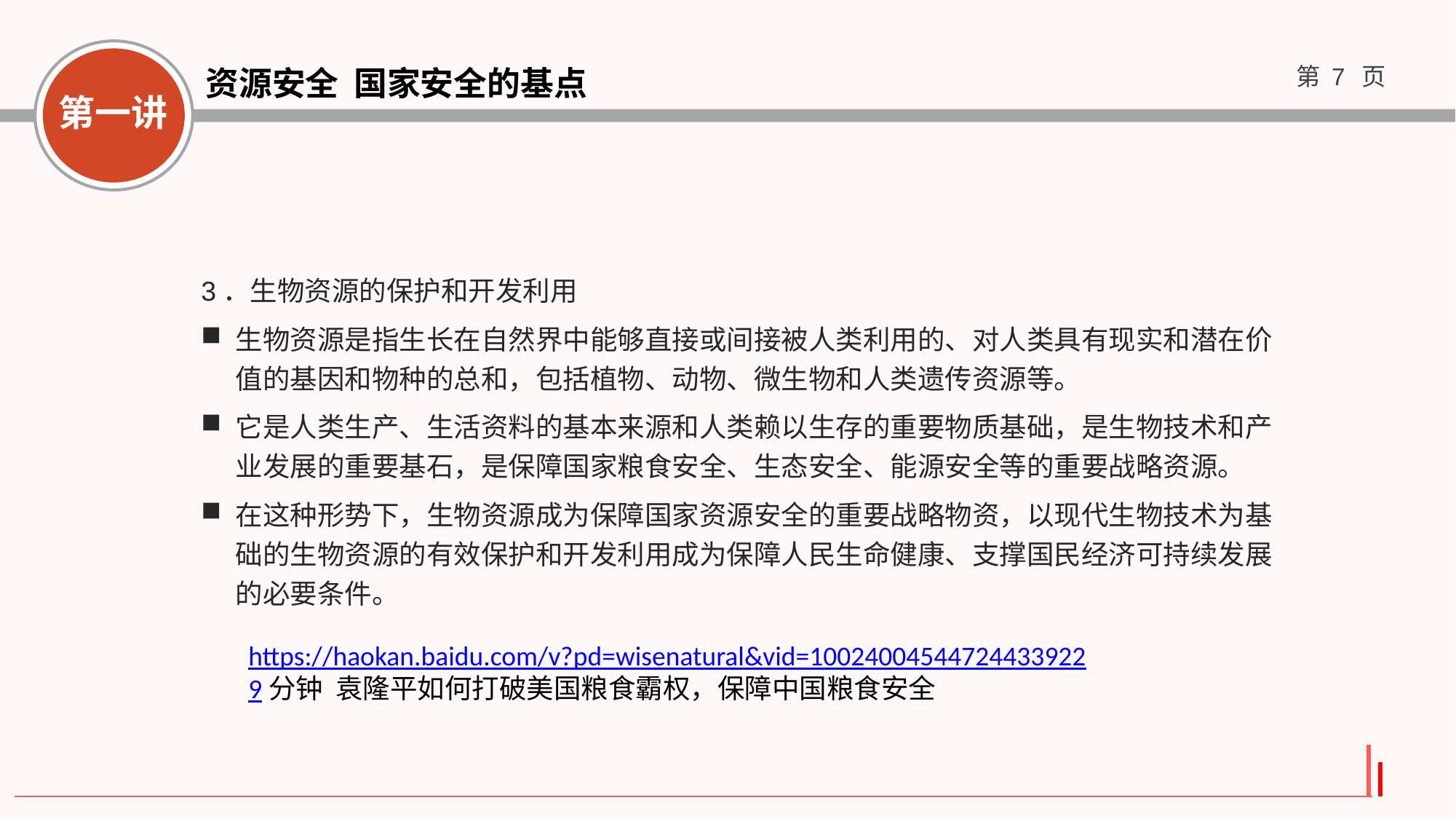

3．生物资源的保护和开发利用
生物资源是指生长在自然界中能够直接或间接被人类利用的、对人类具有现实和潜在价值的基因和物种的总和，包括植物、动物、微生物和人类遗传资源等。
它是人类生产、生活资料的基本来源和人类赖以生存的重要物质基础，是生物技术和产业发展的重要基石，是保障国家粮食安全、生态安全、能源安全等的重要战略资源。
在这种形势下，生物资源成为保障国家资源安全的重要战略物资，以现代生物技术为基础的生物资源的有效保护和开发利用成为保障人民生命健康、支撑国民经济可持续发展的必要条件。
https://haokan.baidu.com/v?pd=wisenatural&vid=100240045447244339229分钟  袁隆平如何打破美国粮食霸权，保障中国粮食安全